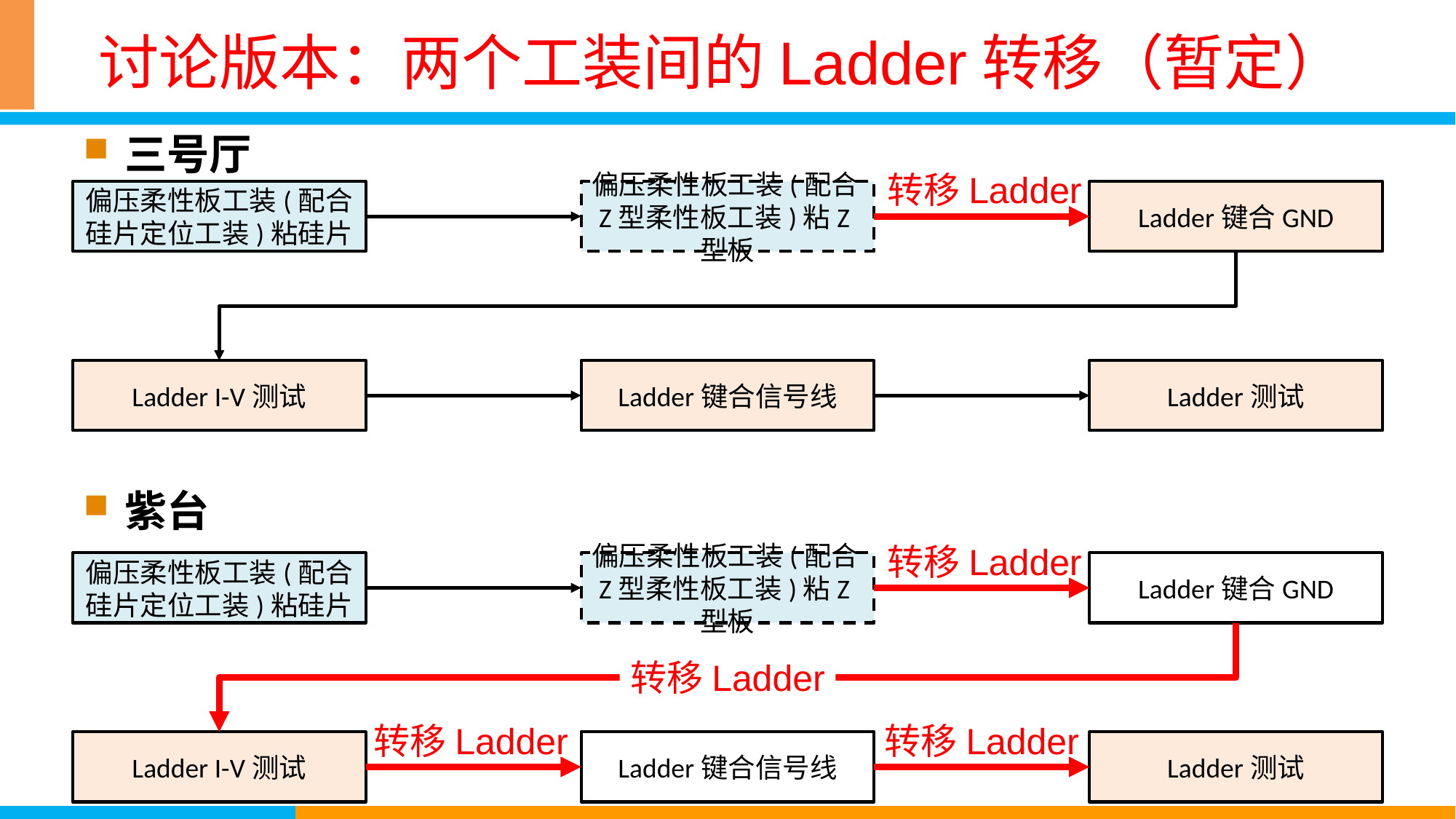

# 讨论版本：两个工装间的Ladder转移（暂定）
三号厅

紫台
转移Ladder
偏压柔性板工装(配合硅片定位工装)粘硅片
偏压柔性板工装(配合Z型柔性板工装)粘Z型板
Ladder键合GND
Ladder I-V测试
Ladder键合信号线
Ladder测试

图例
工装1：定位用
工装2：(键合)储存、测试用
转移Ladder
偏压柔性板工装(配合硅片定位工装)粘硅片
偏压柔性板工装(配合Z型柔性板工装)粘Z型板
Ladder键合GND
转移Ladder
转移Ladder
转移Ladder
Ladder I-V测试
Ladder键合信号线
Ladder测试